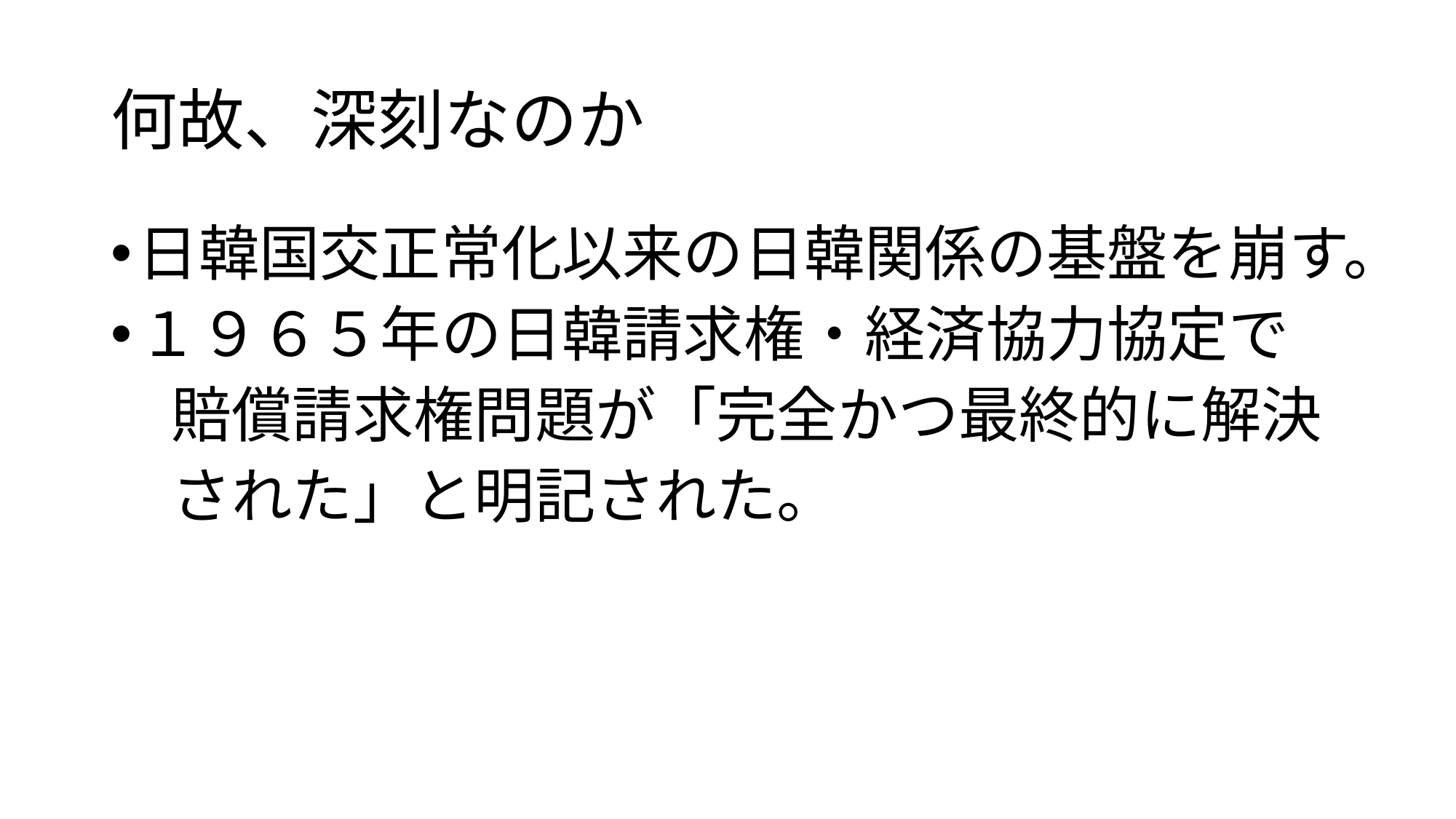

# 何故、深刻なのか
日韓国交正常化以来の日韓関係の基盤を崩す。
１９６５年の日韓請求権・経済協力協定で
　賠償請求権問題が「完全かつ最終的に解決
　された」と明記された。